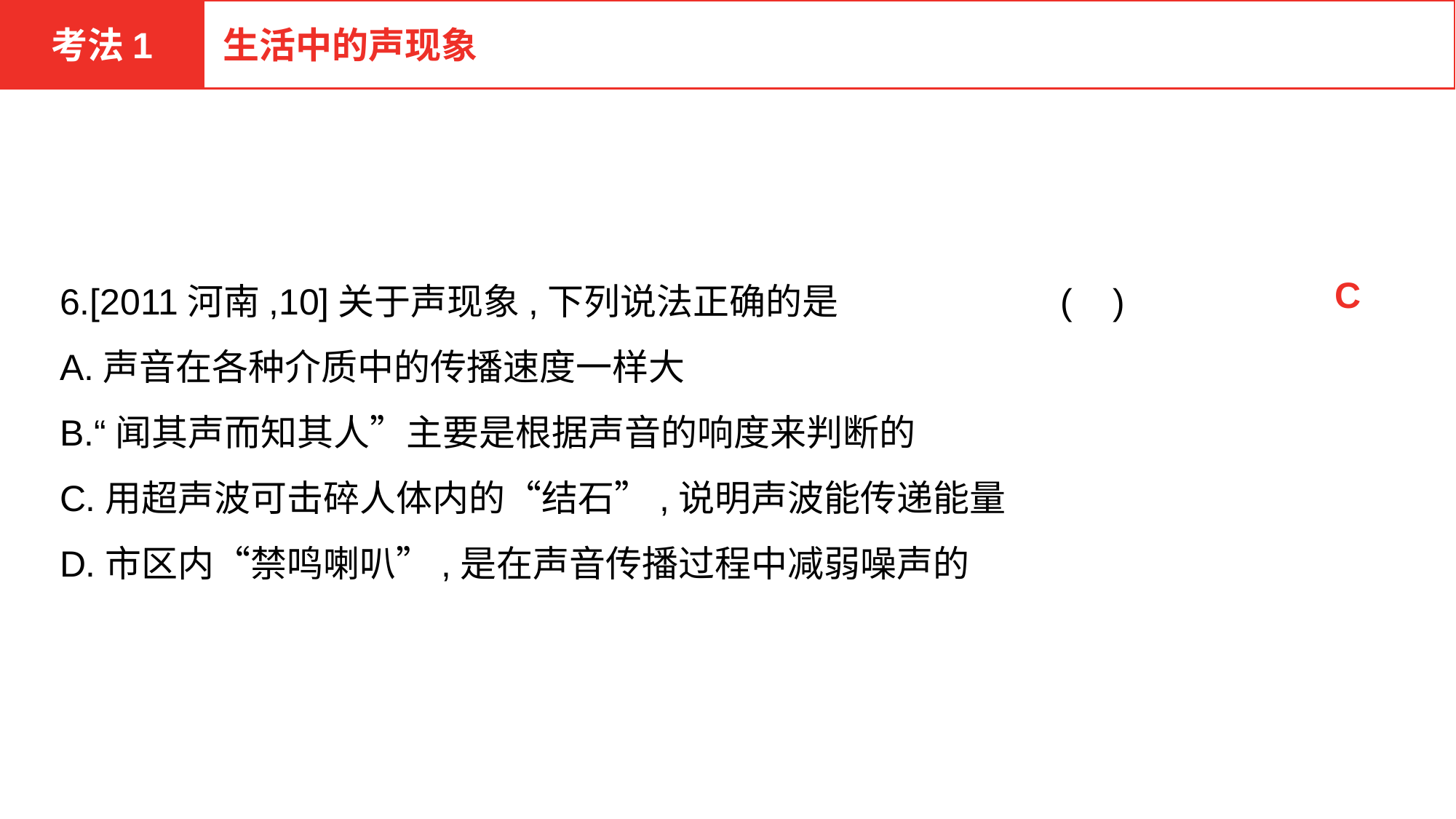

考法1
生活中的声现象
6.[2011河南,10]关于声现象,下列说法正确的是                          (    )
A.声音在各种介质中的传播速度一样大
B.“闻其声而知其人”主要是根据声音的响度来判断的
C.用超声波可击碎人体内的“结石”,说明声波能传递能量
D.市区内“禁鸣喇叭”,是在声音传播过程中减弱噪声的
 C